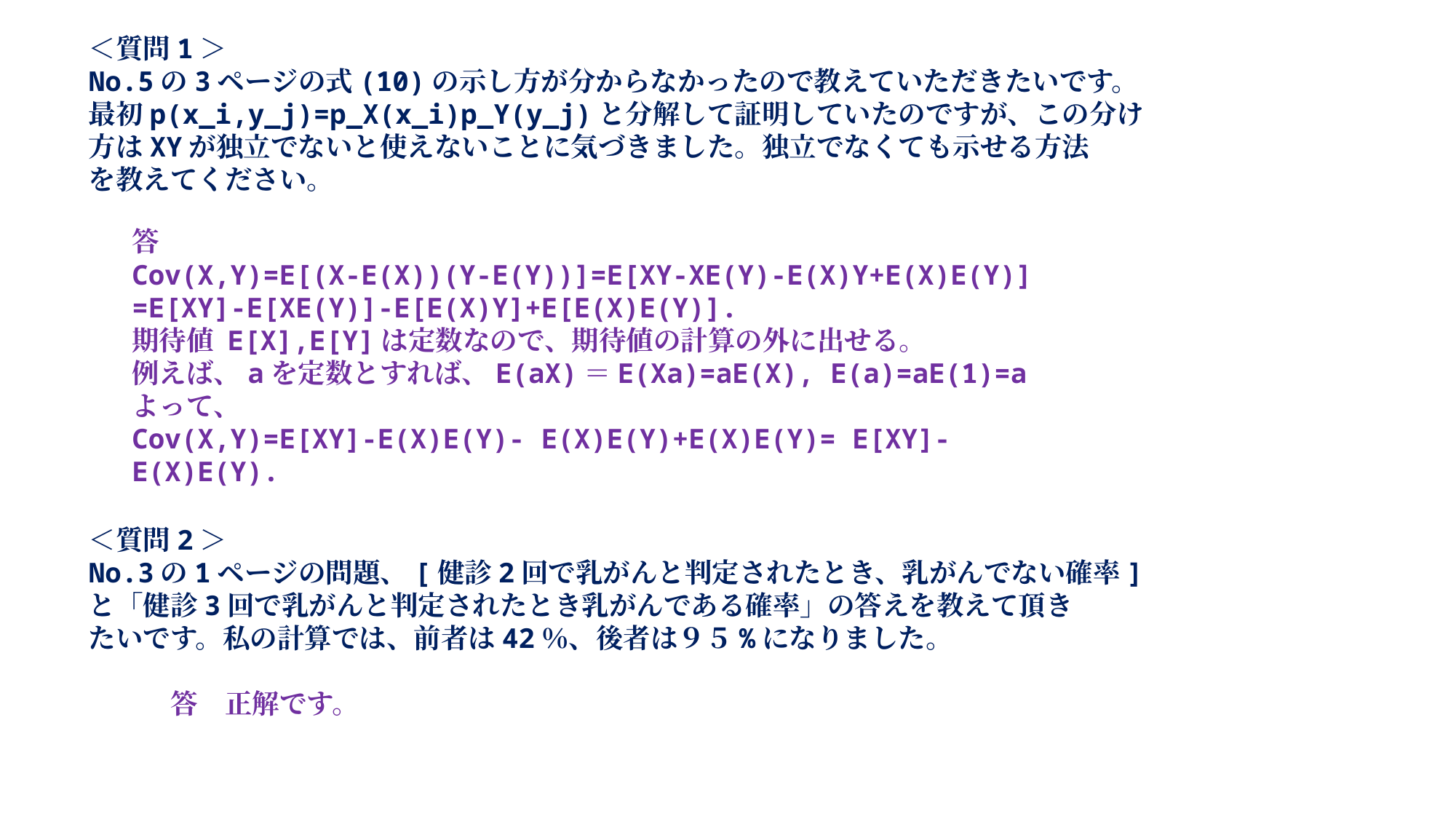

# ＜質問1＞ No.5の3ページの式(10)の示し方が分からなかったので教えていただきたいです。 最初p(x_i,y_j)=p_X(x_i)p_Y(y_j)と分解して証明していたのですが、この分け 方はXYが独立でないと使えないことに気づきました。独立でなくても示せる方法 を教えてください。 ＜質問2＞ No.3の1ページの問題、[健診2回で乳がんと判定されたとき、乳がんでない確率] と「健診3回で乳がんと判定されたとき乳がんである確率」の答えを教えて頂き たいです。私の計算では、前者は42％、後者は９５%になりました。 　　　答　正解です。
答
Cov(X,Y)=E[(X-E(X))(Y-E(Y))]=E[XY-XE(Y)-E(X)Y+E(X)E(Y)]
=E[XY]-E[XE(Y)]-E[E(X)Y]+E[E(X)E(Y)].
期待値 E[X],E[Y]は定数なので、期待値の計算の外に出せる。
例えば、aを定数とすれば、E(aX)＝E(Xa)=aE(X), E(a)=aE(1)=a
よって、
Cov(X,Y)=E[XY]-E(X)E(Y)- E(X)E(Y)+E(X)E(Y)= E[XY]-E(X)E(Y).